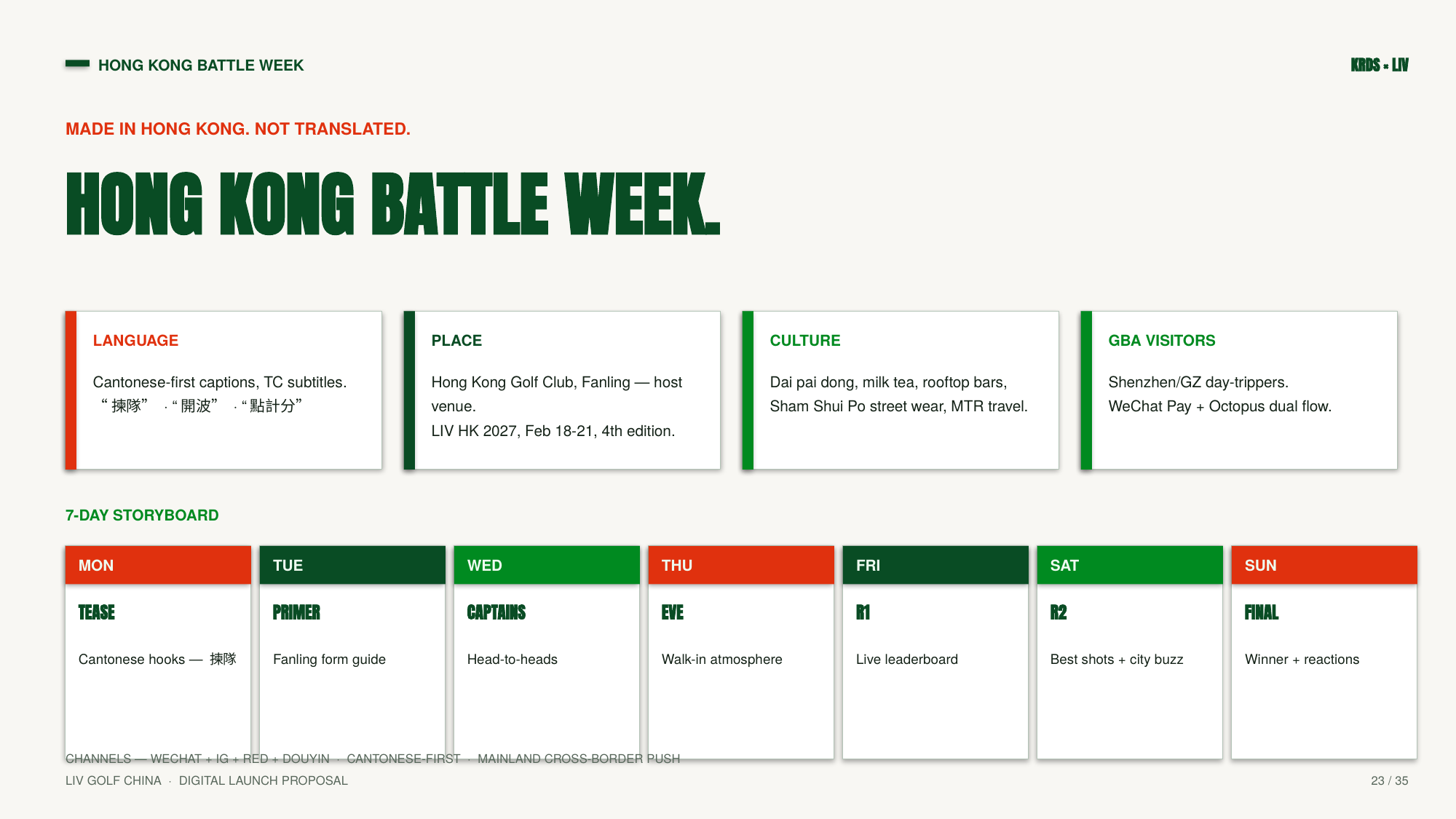

HONG KONG BATTLE WEEK
KRDS × LIV

MADE IN HONG KONG. NOT TRANSLATED.
HONG KONG BATTLE WEEK.

LANGUAGE
PLACE
CULTURE
GBA VISITORS
Cantonese-first captions, TC subtitles.
“揀隊” · “開波” · “點計分”
Hong Kong Golf Club, Fanling — host venue.
LIV HK 2027, Feb 18-21, 4th edition.
Dai pai dong, milk tea, rooftop bars,
Sham Shui Po street wear, MTR travel.
Shenzhen/GZ day-trippers.
WeChat Pay + Octopus dual flow.
7-DAY STORYBOARD

MON
TUE
WED
THU
FRI
SAT
SUN
TEASE
PRIMER
CAPTAINS
EVE
R1
R2
FINAL
Cantonese hooks — 揀隊
Fanling form guide
Head-to-heads
Walk-in atmosphere
Live leaderboard
Best shots + city buzz
Winner + reactions
CHANNELS — WECHAT + IG + RED + DOUYIN  ·  CANTONESE-FIRST  ·  MAINLAND CROSS-BORDER PUSH
LIV GOLF CHINA  ·  DIGITAL LAUNCH PROPOSAL
23 / 35